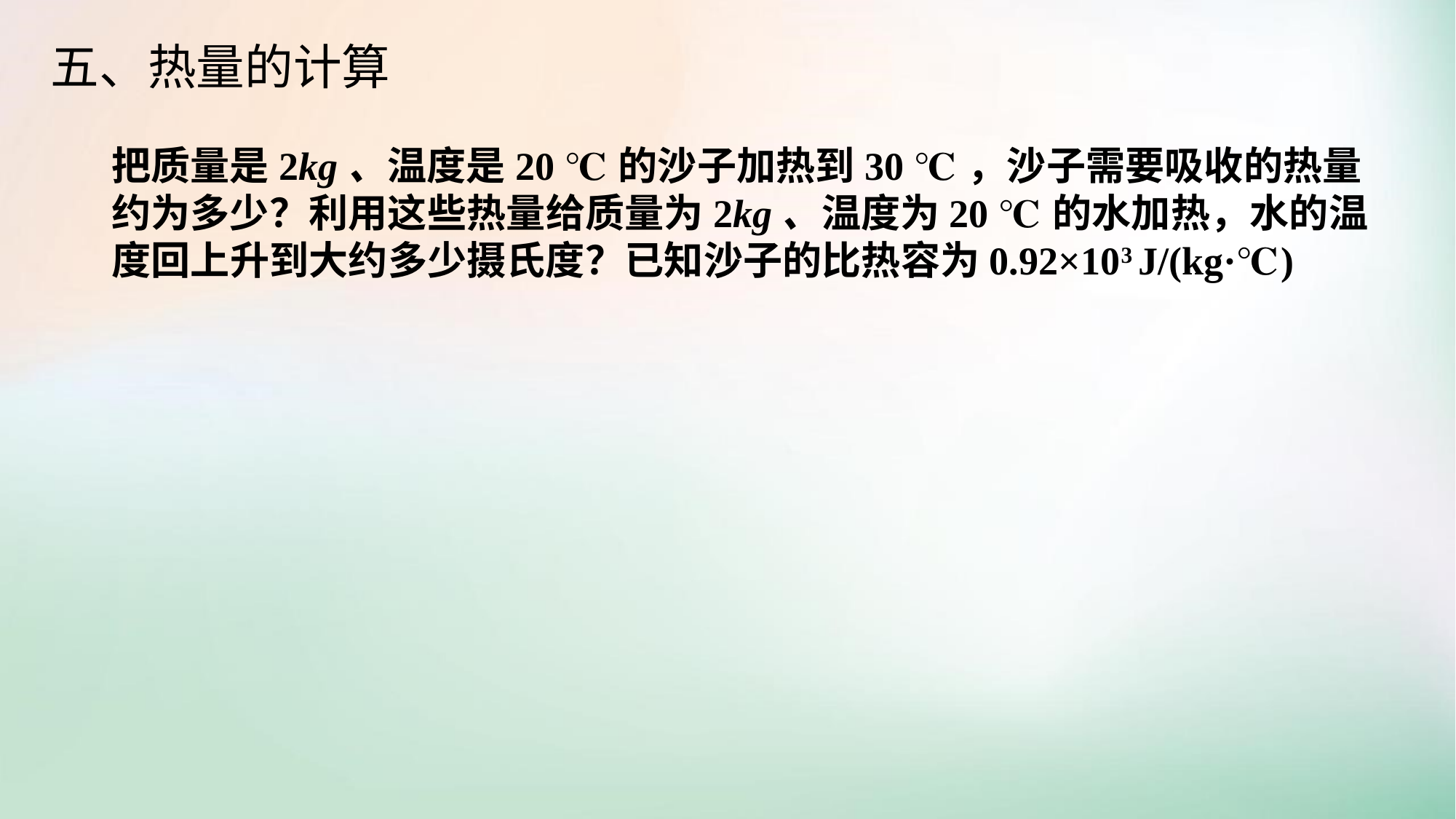

五、热量的计算
把质量是2kg、温度是20 ℃的沙子加热到30 ℃，沙子需要吸收的热量约为多少？利用这些热量给质量为2kg、温度为20 ℃的水加热，水的温度回上升到大约多少摄氏度？已知沙子的比热容为0.92×103 J/(kg·℃)